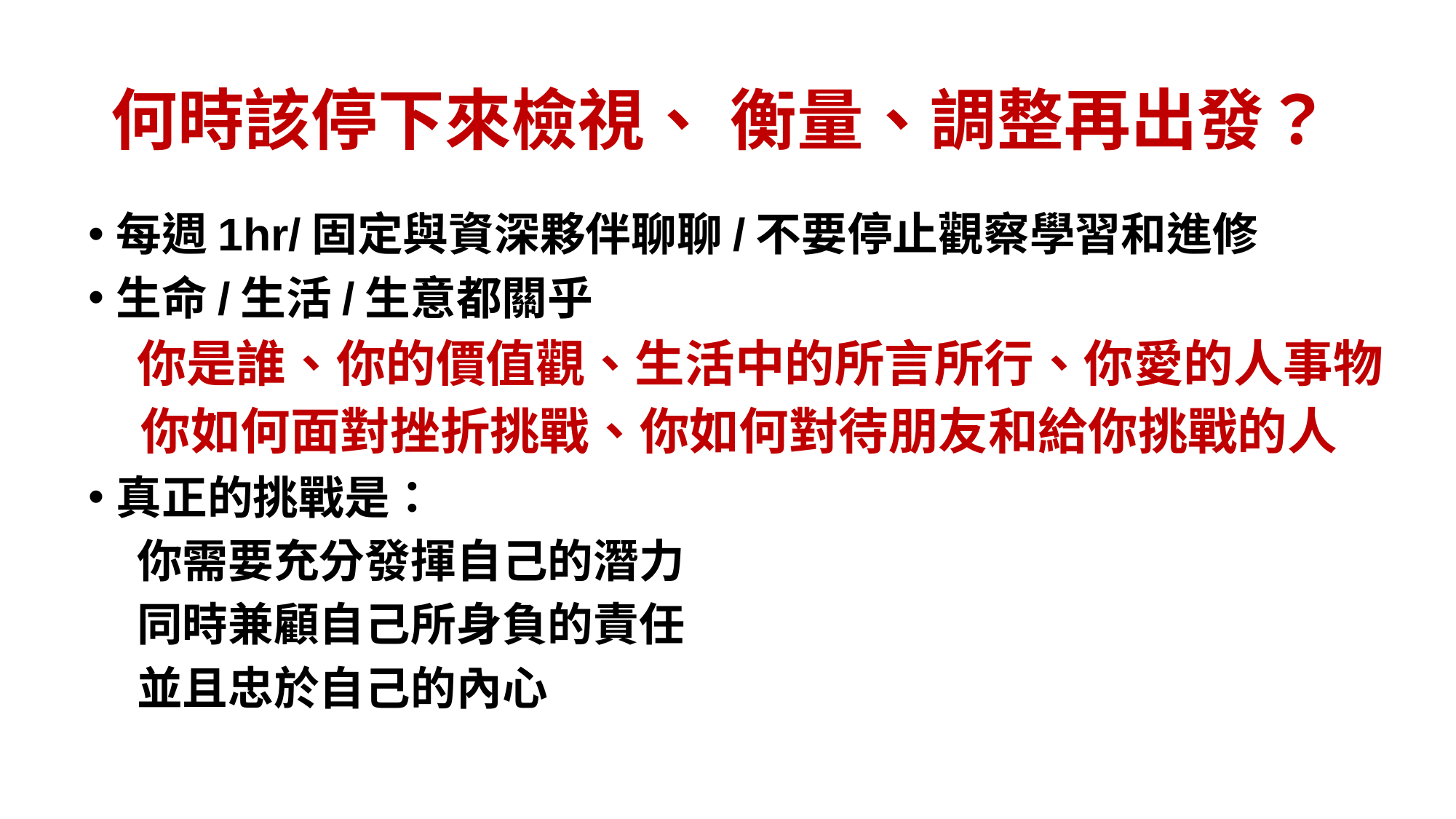

# 何時該停下來檢視、 衡量、調整再出發？
每週1hr/固定與資深夥伴聊聊/不要停止觀察學習和進修
生命/生活/生意都關乎
   你是誰、你的價值觀、生活中的所言所行、你愛的人事物
   你如何面對挫折挑戰、你如何對待朋友和給你挑戰的人
真正的挑戰是：
   你需要充分發揮自己的潛力
   同時兼顧自己所身負的責任
   並且忠於自己的內心